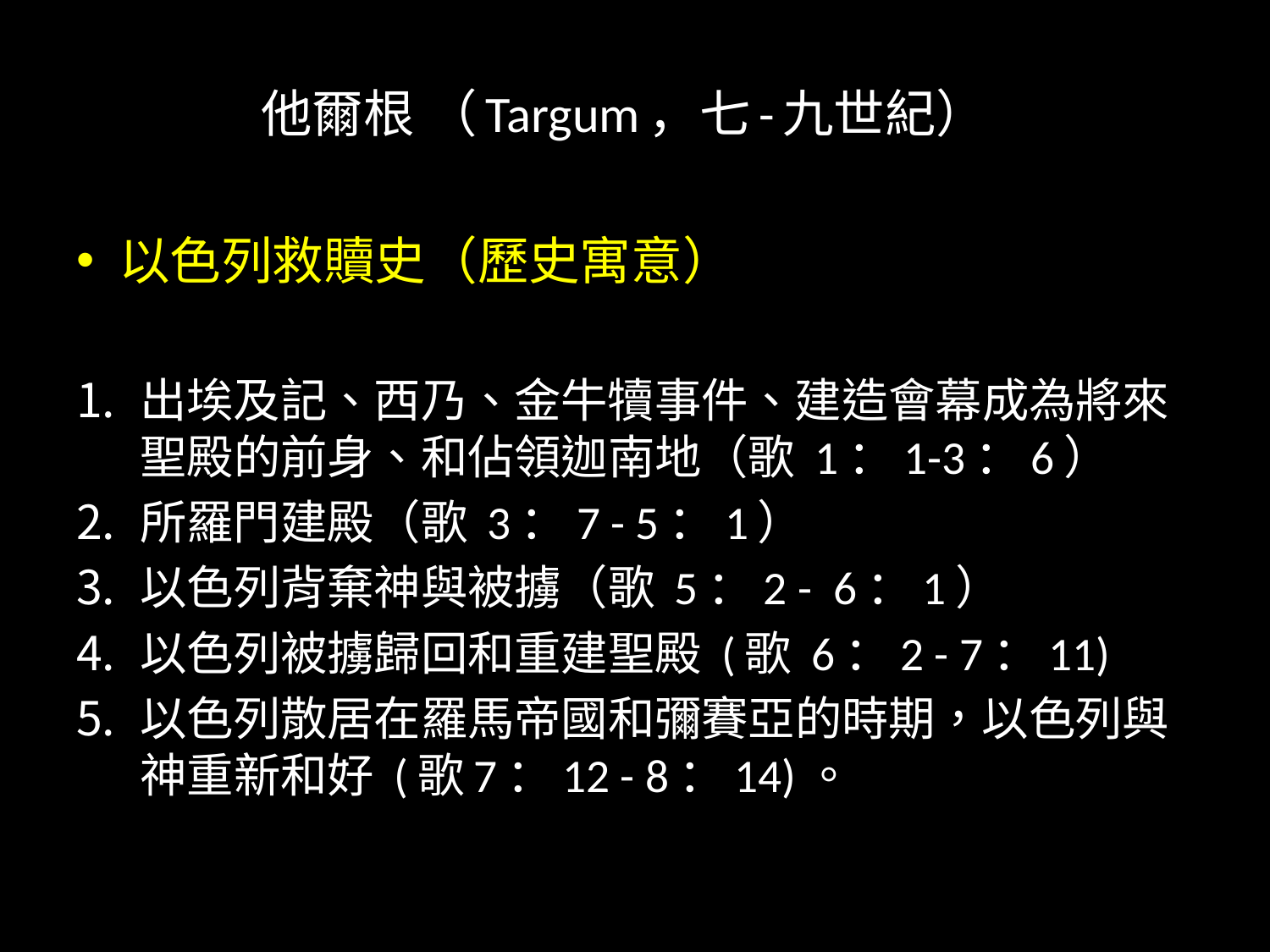

# 他爾根 （Targum，七-九世紀）
以色列救贖史（歷史寓意）

出埃及記、西乃、金牛犢事件、建造會幕成為將來聖殿的前身、和佔領迦南地（歌 1：1-3：6）
所羅門建殿（歌 3：7 - 5：1）
以色列背棄神與被擄（歌 5：2 -  6：1）
以色列被擄歸回和重建聖殿 (歌 6：2 - 7：11)
以色列散居在羅馬帝國和彌賽亞的時期，以色列與神重新和好 (歌7：12 - 8：14)。